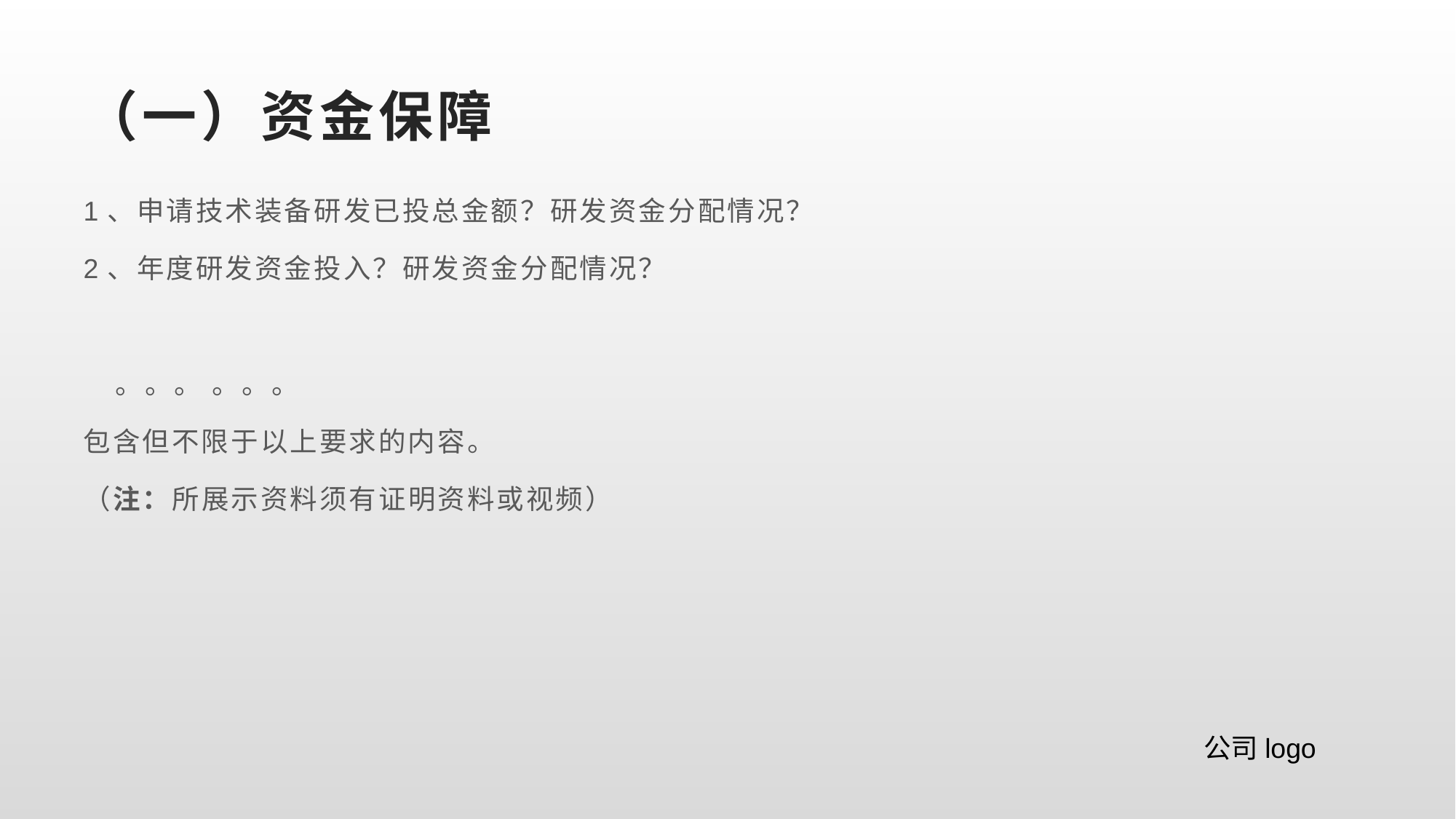

# （一）资金保障
1、申请技术装备研发已投总金额？研发资金分配情况？
2、年度研发资金投入？研发资金分配情况？

   。。。 。。。
包含但不限于以上要求的内容。
（注：所展示资料须有证明资料或视频）